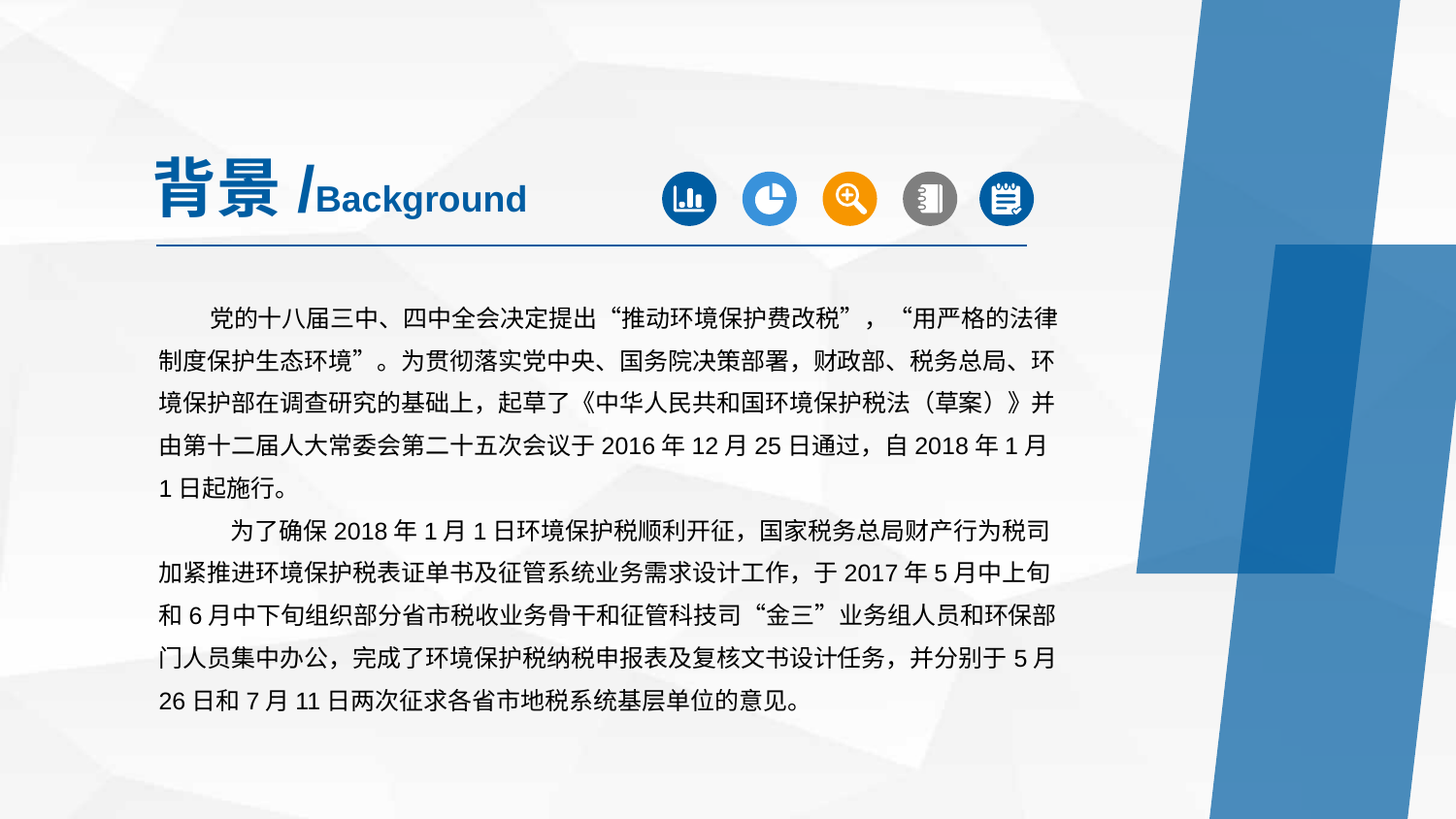

背景/Background

  党的十八届三中、四中全会决定提出“推动环境保护费改税”，“用严格的法律制度保护生态环境”。为贯彻落实党中央、国务院决策部署，财政部、税务总局、环境保护部在调查研究的基础上，起草了《中华人民共和国环境保护税法（草案）》并由第十二届人大常委会第二十五次会议于2016年12月25日通过，自2018年1月1日起施行。
      为了确保2018年1月1日环境保护税顺利开征，国家税务总局财产行为税司加紧推进环境保护税表证单书及征管系统业务需求设计工作，于2017年5月中上旬和6月中下旬组织部分省市税收业务骨干和征管科技司“金三”业务组人员和环保部门人员集中办公，完成了环境保护税纳税申报表及复核文书设计任务，并分别于5月26日和7月11日两次征求各省市地税系统基层单位的意见。